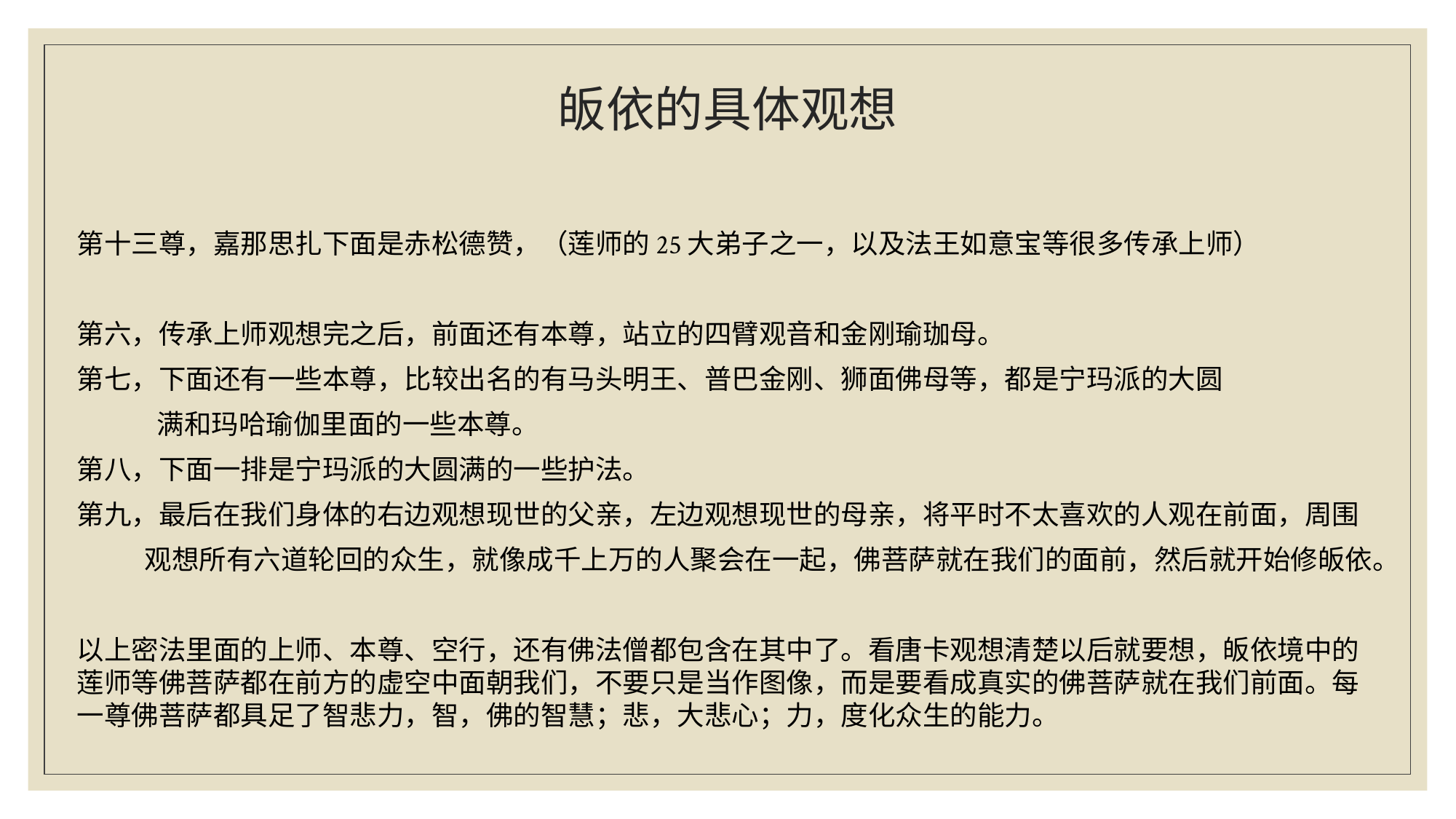

# 皈依的具体观想

第十三尊，嘉那思扎下面是赤松德赞，（莲师的25大弟子之一，以及法王如意宝等很多传承上师）

第六，传承上师观想完之后，前面还有本尊，站立的四臂观音和金刚瑜珈母。
第七，下面还有一些本尊，比较出名的有马头明王、普巴金刚、狮面佛母等，都是宁玛派的大圆
            满和玛哈瑜伽里面的一些本尊。
第八，下面一排是宁玛派的大圆满的一些护法。
第九，最后在我们身体的右边观想现世的父亲，左边观想现世的母亲，将平时不太喜欢的人观在前面，周围
          观想所有六道轮回的众生，就像成千上万的人聚会在一起，佛菩萨就在我们的面前，然后就开始修皈依。

以上密法里面的上师、本尊、空行，还有佛法僧都包含在其中了。看唐卡观想清楚以后就要想，皈依境中的莲师等佛菩萨都在前方的虚空中面朝我们，不要只是当作图像，而是要看成真实的佛菩萨就在我们前面。每一尊佛菩萨都具足了智悲力，智，佛的智慧；悲，大悲心；力，度化众生的能力。